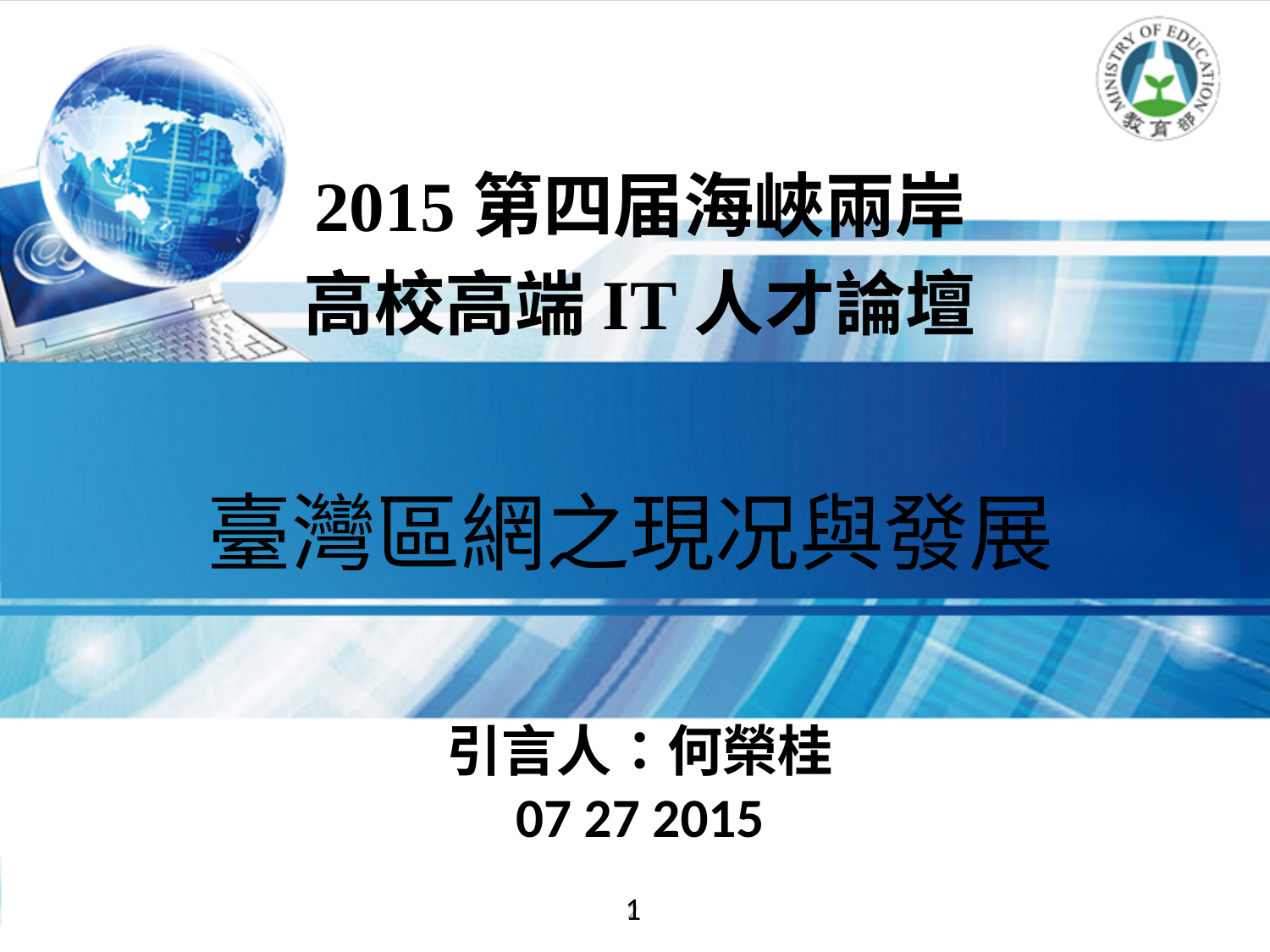

2015第四届海峽兩岸
高校高端IT人才論壇

臺灣區網之現况與發展

# 引言人：何榮桂 07 27 2015
1